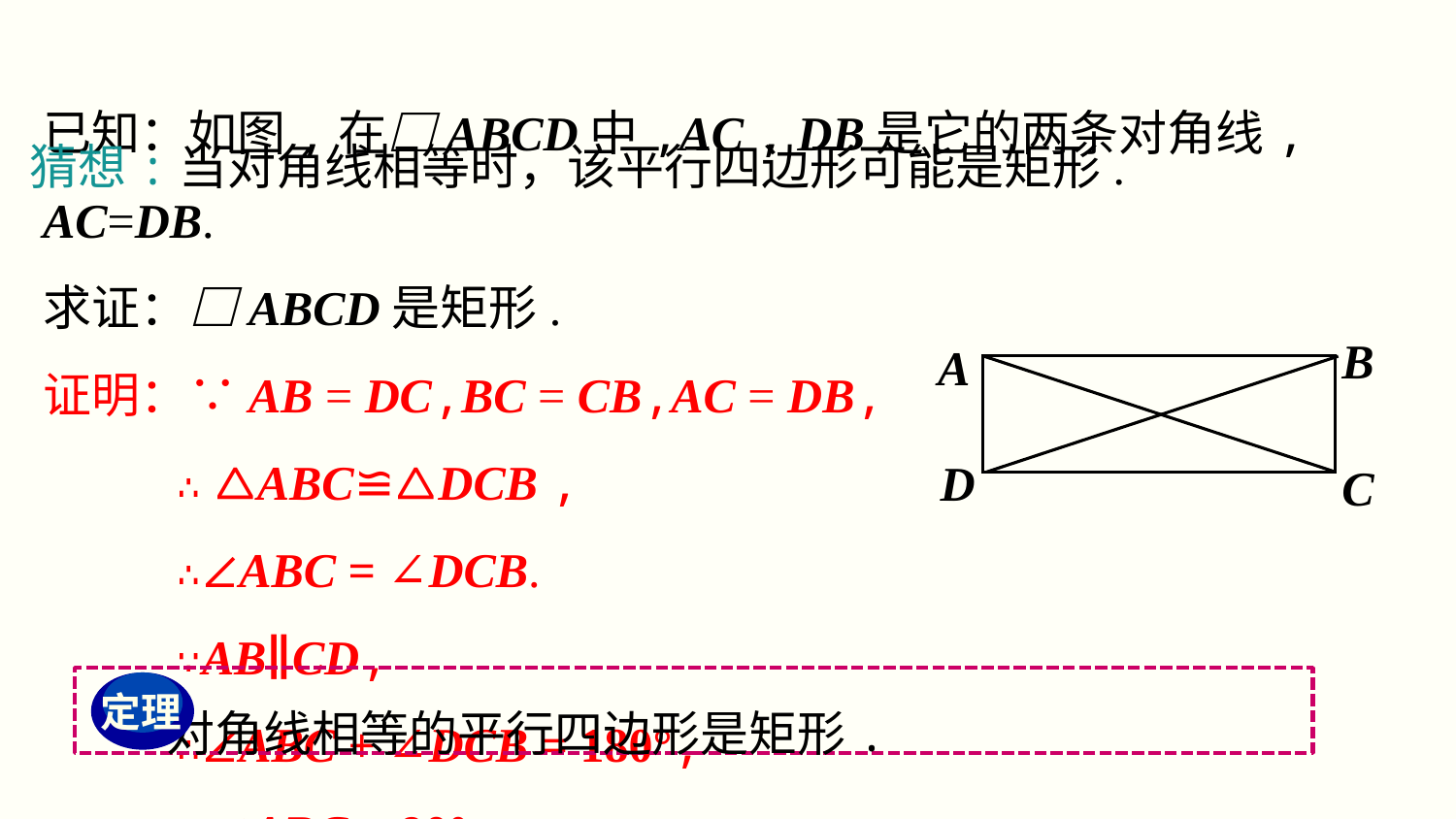

已知：如图,在□ABCD中,AC , DB是它的两条对角线, AC=DB.
求证：□ABCD是矩形.
证明：∵AB = DC,BC = CB,AC = DB,
           ∴ △ABC≌△DCB ,
           ∴∠ABC = ∠DCB.
           ∵AB∥CD,
           ∴∠ABC + ∠DCB = 180°,
           ∴ ∠ABC = 90°,
           ∴ □ ABCD是矩形（矩形的定义）.
猜想:当对角线相等时，该平行四边形可能是矩形.
B
A

D
C
      对角线相等的平行四边形是矩形.

定理